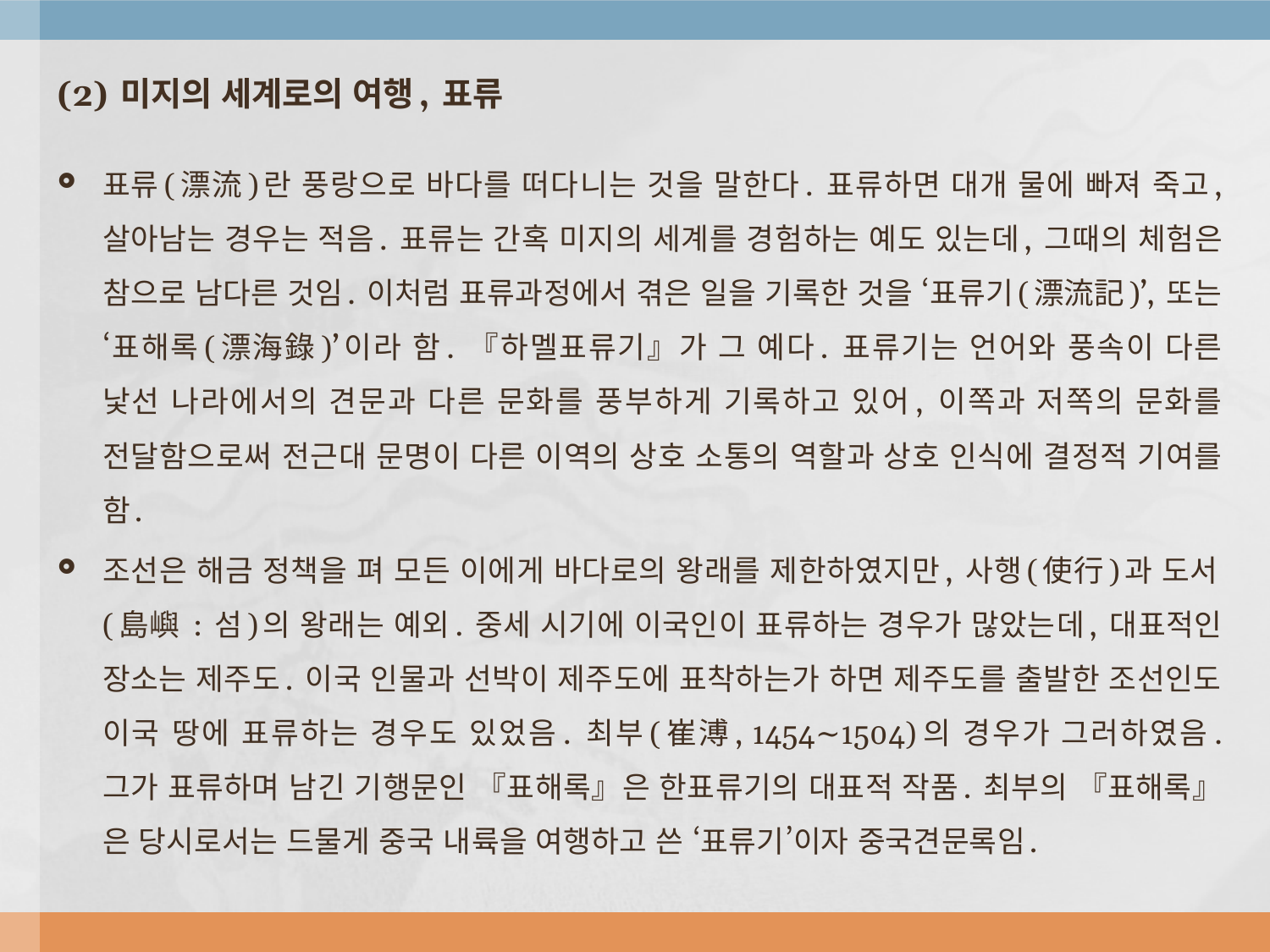

(2) 미지의 세계로의 여행, 표류

표류(漂流)란 풍랑으로 바다를 떠다니는 것을 말한다. 표류하면 대개 물에 빠져 죽고, 살아남는 경우는 적음. 표류는 간혹 미지의 세계를 경험하는 예도 있는데, 그때의 체험은 참으로 남다른 것임. 이처럼 표류과정에서 겪은 일을 기록한 것을 ‘표류기(漂流記)’, 또는 ‘표해록(漂海錄)’이라 함. 『하멜표류기』가 그 예다. 표류기는 언어와 풍속이 다른 낯선 나라에서의 견문과 다른 문화를 풍부하게 기록하고 있어, 이쪽과 저쪽의 문화를 전달함으로써 전근대 문명이 다른 이역의 상호 소통의 역할과 상호 인식에 결정적 기여를 함.
조선은 해금 정책을 펴 모든 이에게 바다로의 왕래를 제한하였지만, 사행(使行)과 도서(島嶼 : 섬)의 왕래는 예외. 중세 시기에 이국인이 표류하는 경우가 많았는데, 대표적인 장소는 제주도. 이국 인물과 선박이 제주도에 표착하는가 하면 제주도를 출발한 조선인도 이국 땅에 표류하는 경우도 있었음. 최부(崔溥, 1454∼1504)의 경우가 그러하였음. 그가 표류하며 남긴 기행문인 『표해록』은 한표류기의 대표적 작품. 최부의 『표해록』은 당시로서는 드물게 중국 내륙을 여행하고 쓴 ‘표류기’이자 중국견문록임.